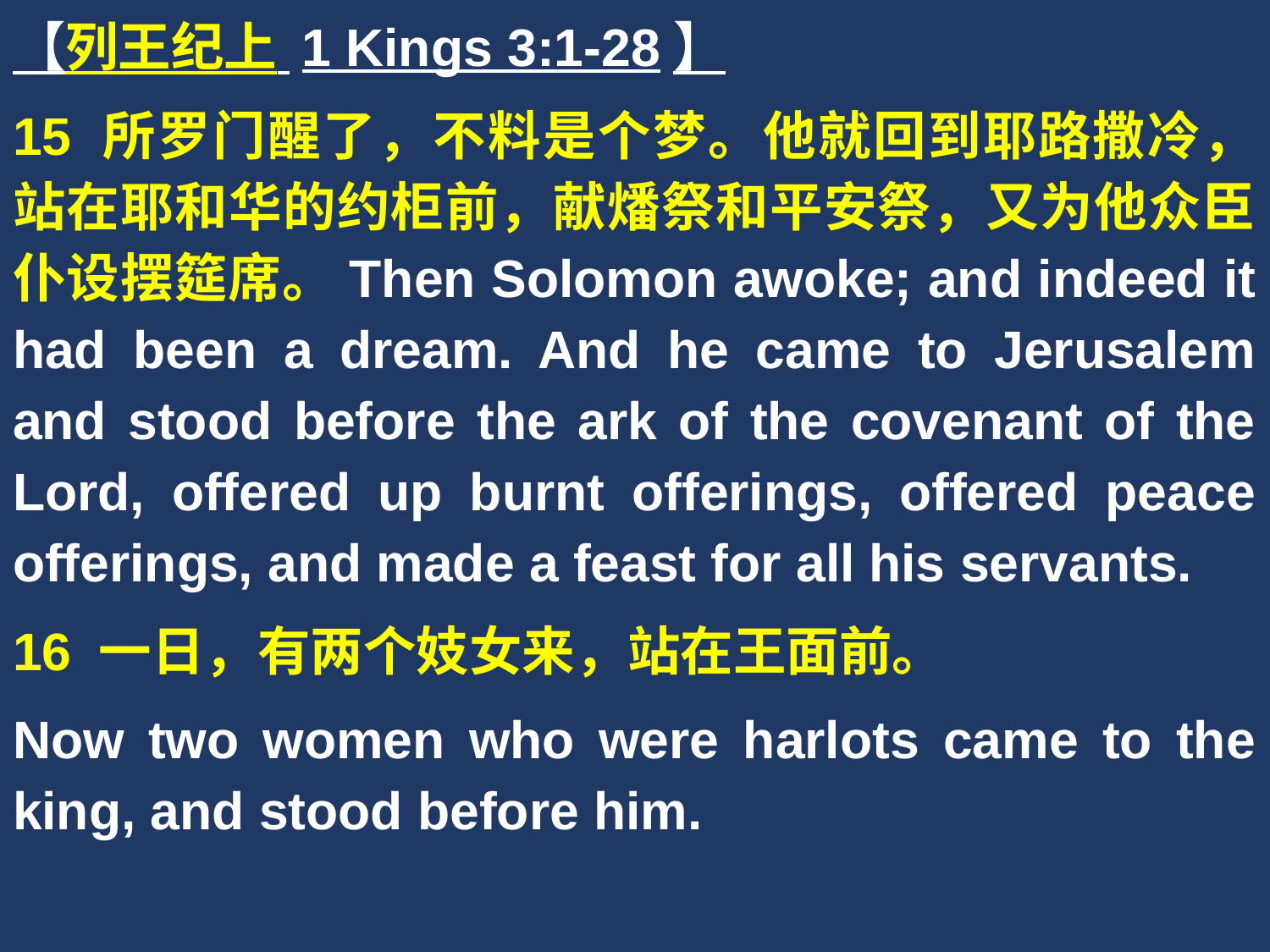

【列王纪上 1 Kings 3:1-28】
15 所罗门醒了，不料是个梦。他就回到耶路撒冷，站在耶和华的约柜前，献燔祭和平安祭，又为他众臣仆设摆筵席。Then Solomon awoke; and indeed it had been a dream. And he came to Jerusalem and stood before the ark of the covenant of the Lord, offered up burnt offerings, offered peace offerings, and made a feast for all his servants.
16 一日，有两个妓女来，站在王面前。
Now two women who were harlots came to the king, and stood before him.